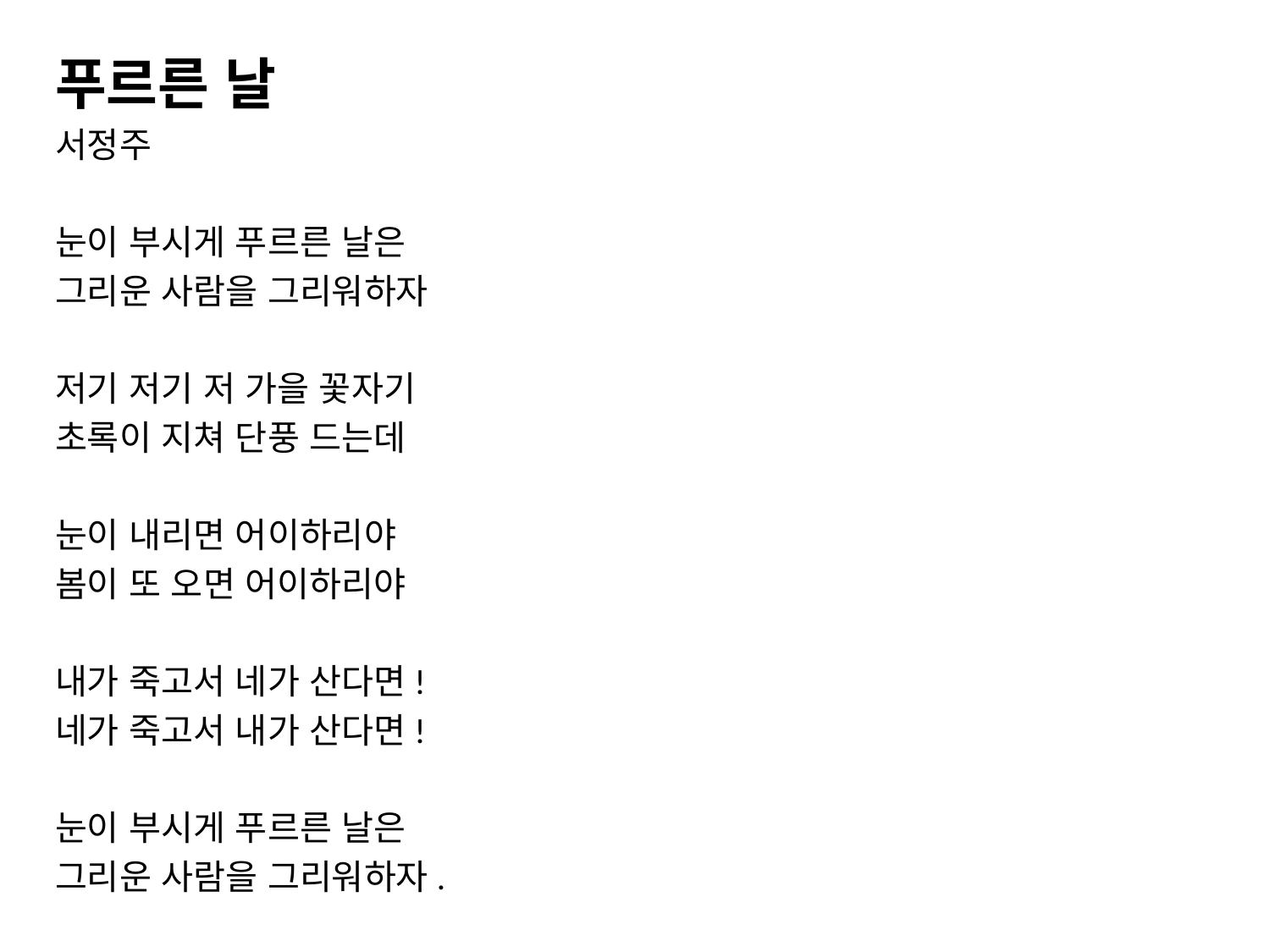

푸르른 날
서정주

눈이 부시게 푸르른 날은
그리운 사람을 그리워하자

저기 저기 저 가을 꽃자기
초록이 지쳐 단풍 드는데

눈이 내리면 어이하리야
봄이 또 오면 어이하리야

내가 죽고서 네가 산다면!
네가 죽고서 내가 산다면!

눈이 부시게 푸르른 날은
그리운 사람을 그리워하자.